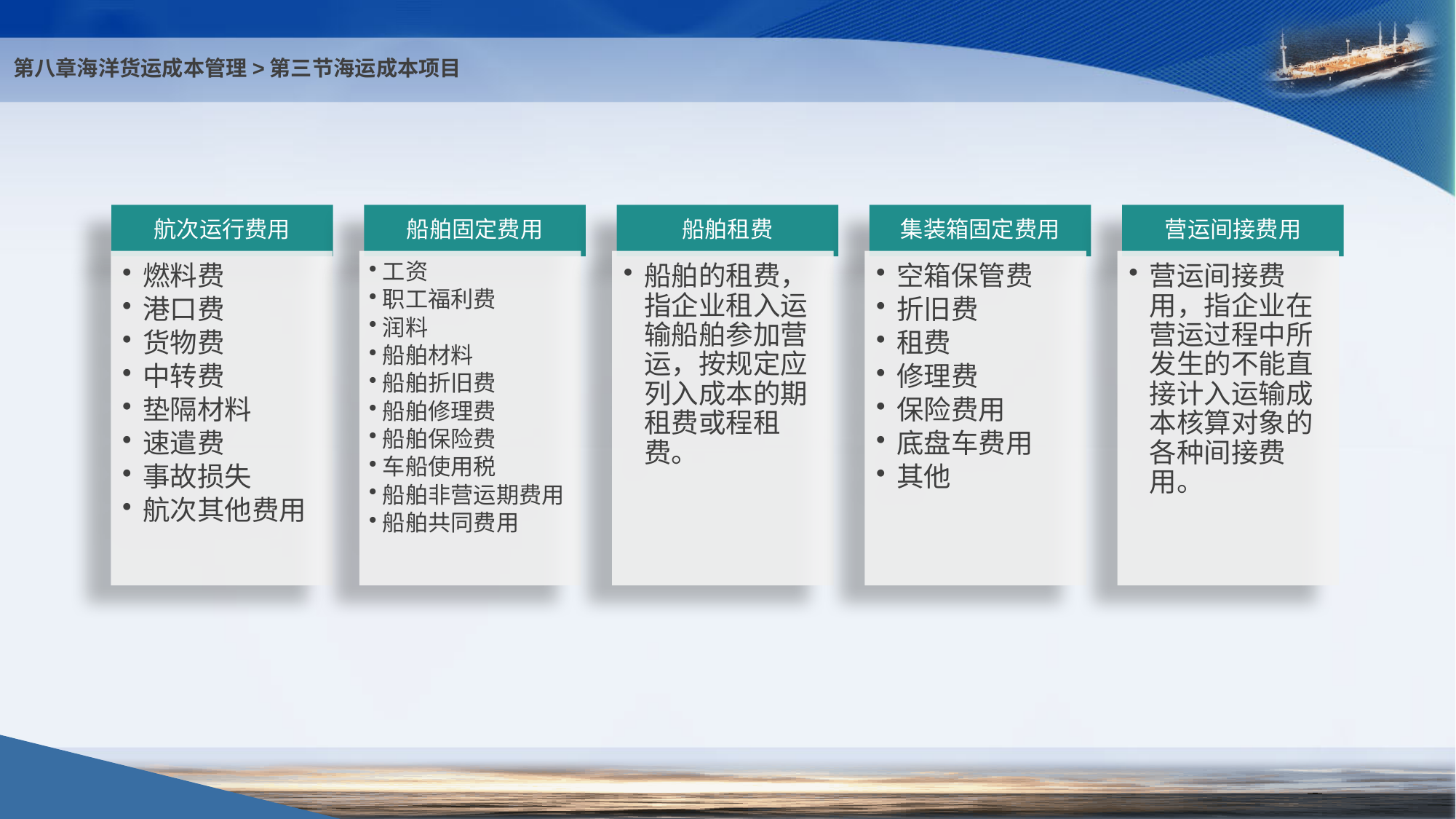

第八章海洋货运成本管理>第三节海运成本项目
航次运行费用
燃料费
港口费
货物费
中转费
垫隔材料
速遣费
事故损失
航次其他费用
船舶固定费用
工资
职工福利费
润料
船舶材料
船舶折旧费
船舶修理费
船舶保险费
车船使用税
船舶非营运期费用
船舶共同费用
船舶租费
船舶的租费，指企业租入运输船舶参加营运，按规定应列入成本的期租费或程租费。
集装箱固定费用
空箱保管费
折旧费
租费
修理费
保险费用
底盘车费用
其他
营运间接费用
营运间接费用，指企业在营运过程中所发生的不能直接计入运输成本核算对象的各种间接费用。